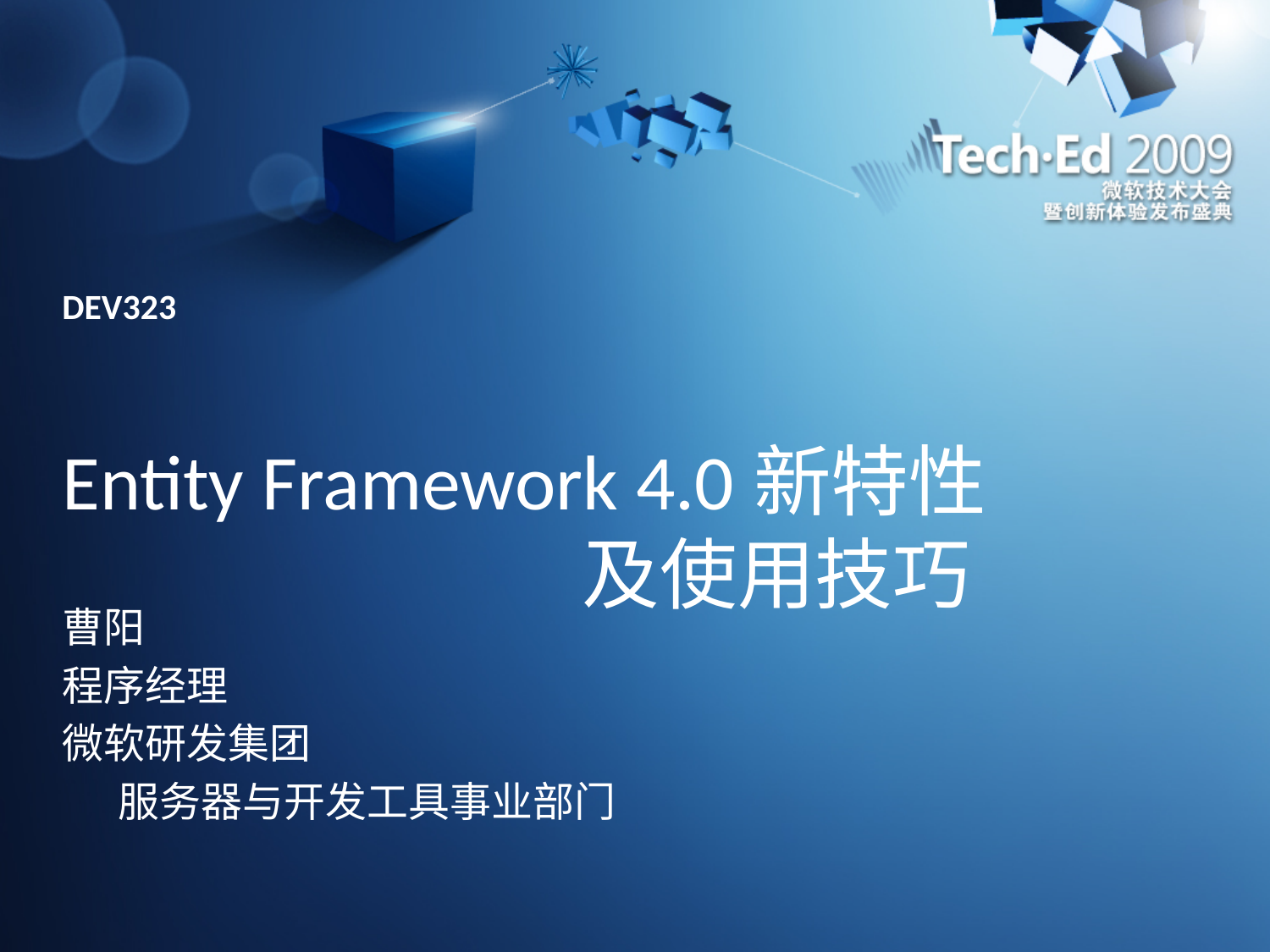

DEV323
# Entity Framework 4.0新特性 及使用技巧
曹阳
程序经理
微软研发集团
     服务器与开发工具事业部门